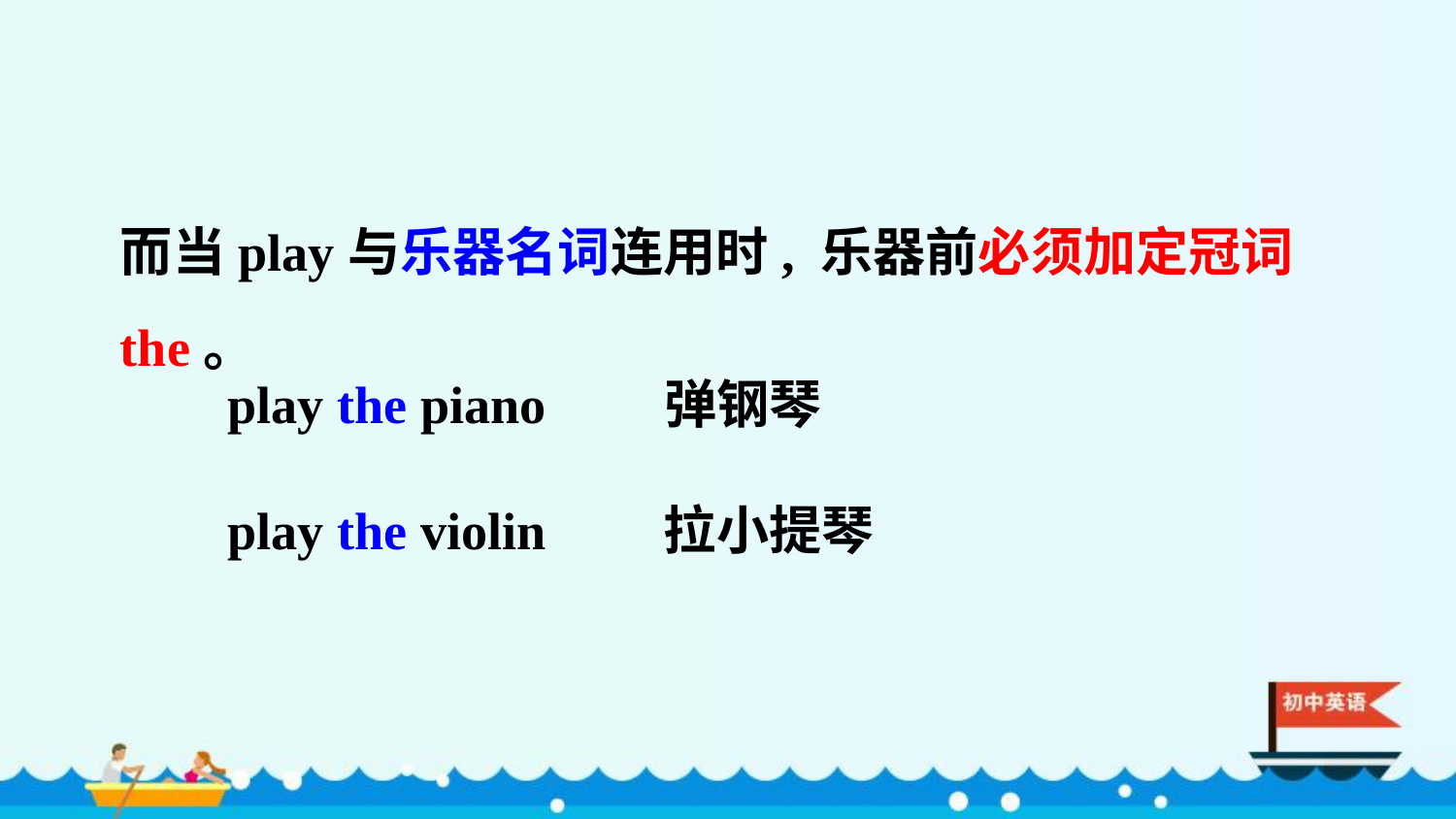

而当play与乐器名词连用时, 乐器前必须加定冠词the。
play the piano        弹钢琴
play the violin        拉小提琴